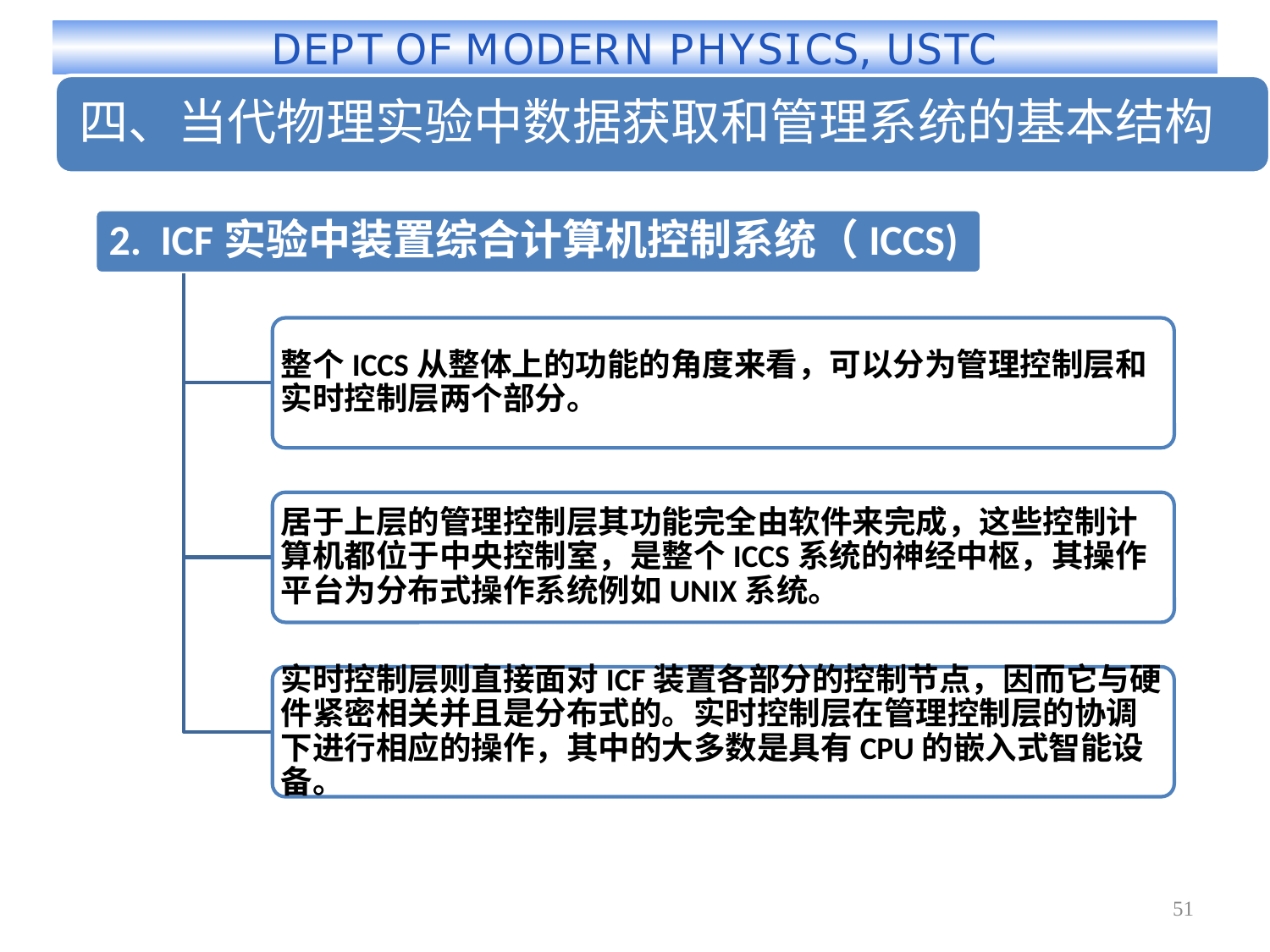

四、当代物理实验中数据获取和管理系统的基本结构
2.  ICF实验中装置综合计算机控制系统（ICCS)
整个ICCS从整体上的功能的角度来看，可以分为管理控制层和实时控制层两个部分。
居于上层的管理控制层其功能完全由软件来完成，这些控制计算机都位于中央控制室，是整个ICCS系统的神经中枢，其操作平台为分布式操作系统例如UNIX系统。
实时控制层则直接面对ICF装置各部分的控制节点，因而它与硬件紧密相关并且是分布式的。实时控制层在管理控制层的协调下进行相应的操作，其中的大多数是具有CPU的嵌入式智能设备。
51